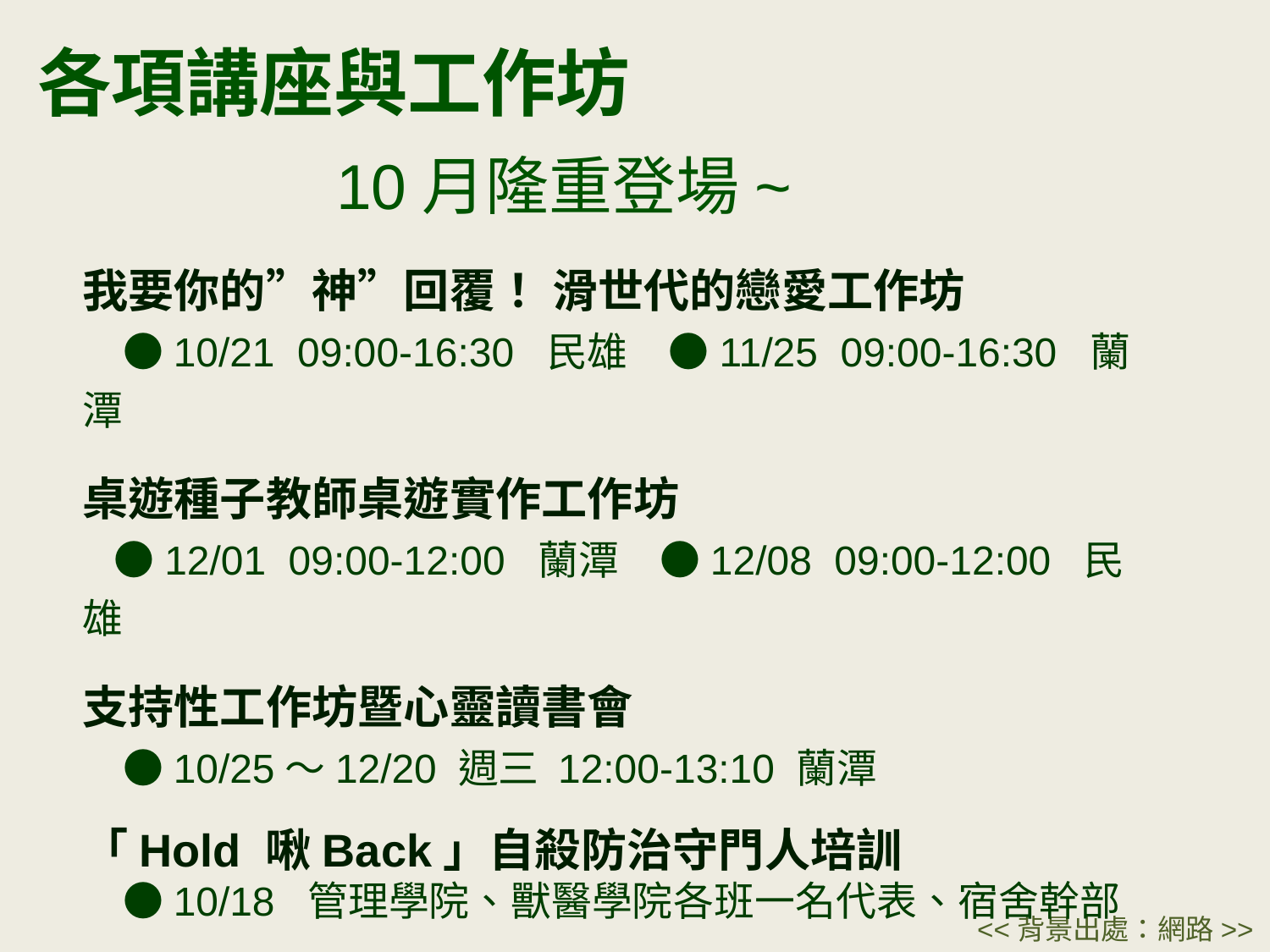

各項講座與工作坊
　　　　10月隆重登場~
我要你的”神”回覆！ 滑世代的戀愛工作坊
　●10/21  09:00-16:30  民雄　●11/25  09:00-16:30  蘭潭

桌遊種子教師桌遊實作工作坊
　●12/01  09:00-12:00  蘭潭　●12/08  09:00-12:00  民雄

支持性工作坊暨心靈讀書會
　●10/25～12/20 週三 12:00-13:10 蘭潭

「Hold 啾Back」自殺防治守門人培訓
　●10/18  管理學院、獸醫學院各班一名代表、宿舍幹部

【愛的投遞信箱】 9/25～10/31
<<背景出處：網路>>